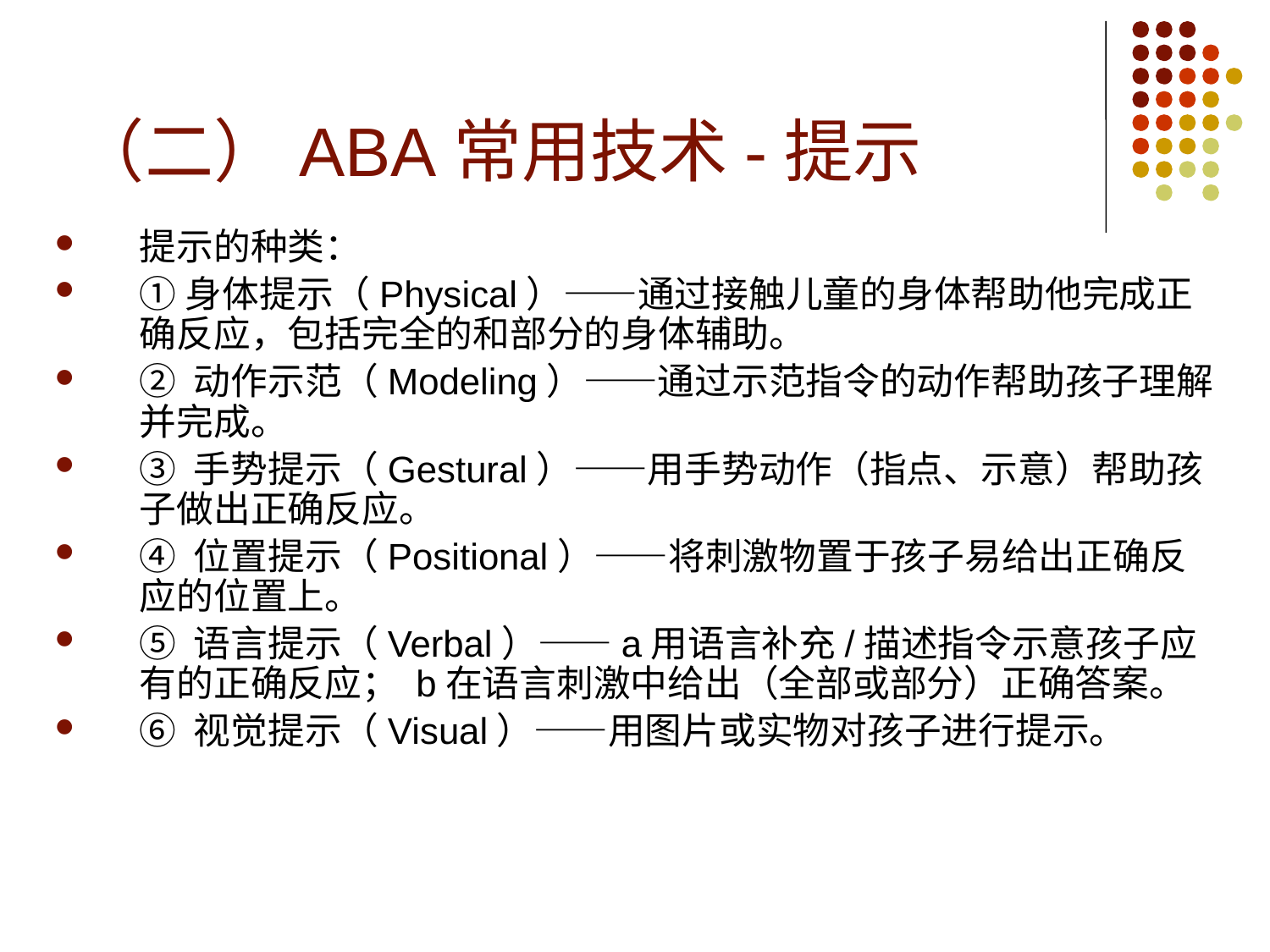

# （二）ABA常用技术-提示
提示的种类：
①身体提示（Physical）——通过接触儿童的身体帮助他完成正确反应，包括完全的和部分的身体辅助。
② 动作示范（Modeling）——通过示范指令的动作帮助孩子理解并完成。
③ 手势提示（Gestural）——用手势动作（指点、示意）帮助孩子做出正确反应。
④ 位置提示（Positional）——将刺激物置于孩子易给出正确反应的位置上。
⑤ 语言提示（Verbal）——a用语言补充/描述指令示意孩子应有的正确反应； b在语言刺激中给出（全部或部分）正确答案。
⑥ 视觉提示（Visual）——用图片或实物对孩子进行提示。